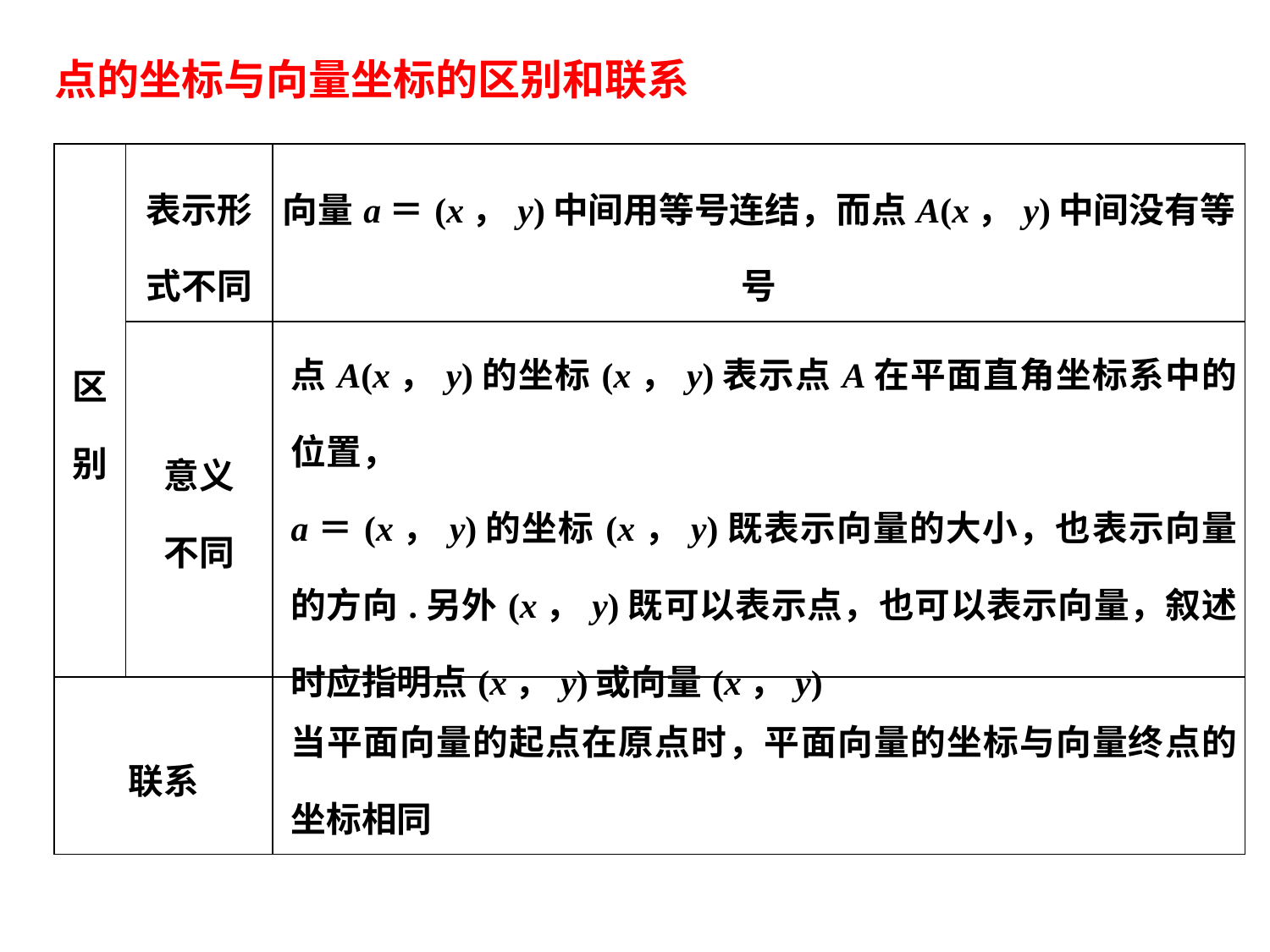

点的坐标与向量坐标的区别和联系
| 区 别 | 表示形 式不同 | 向量a＝(x，y)中间用等号连结，而点A(x，y)中间没有等号 |
| --- | --- | --- |
|  | 意义 不同 | 点A(x，y)的坐标(x，y)表示点A在平面直角坐标系中的位置， a＝(x，y)的坐标(x，y)既表示向量的大小，也表示向量的方向.另外(x，y)既可以表示点，也可以表示向量，叙述时应指明点(x，y)或向量(x，y) |
| 联系 |  | 当平面向量的起点在原点时，平面向量的坐标与向量终点的坐标相同 |